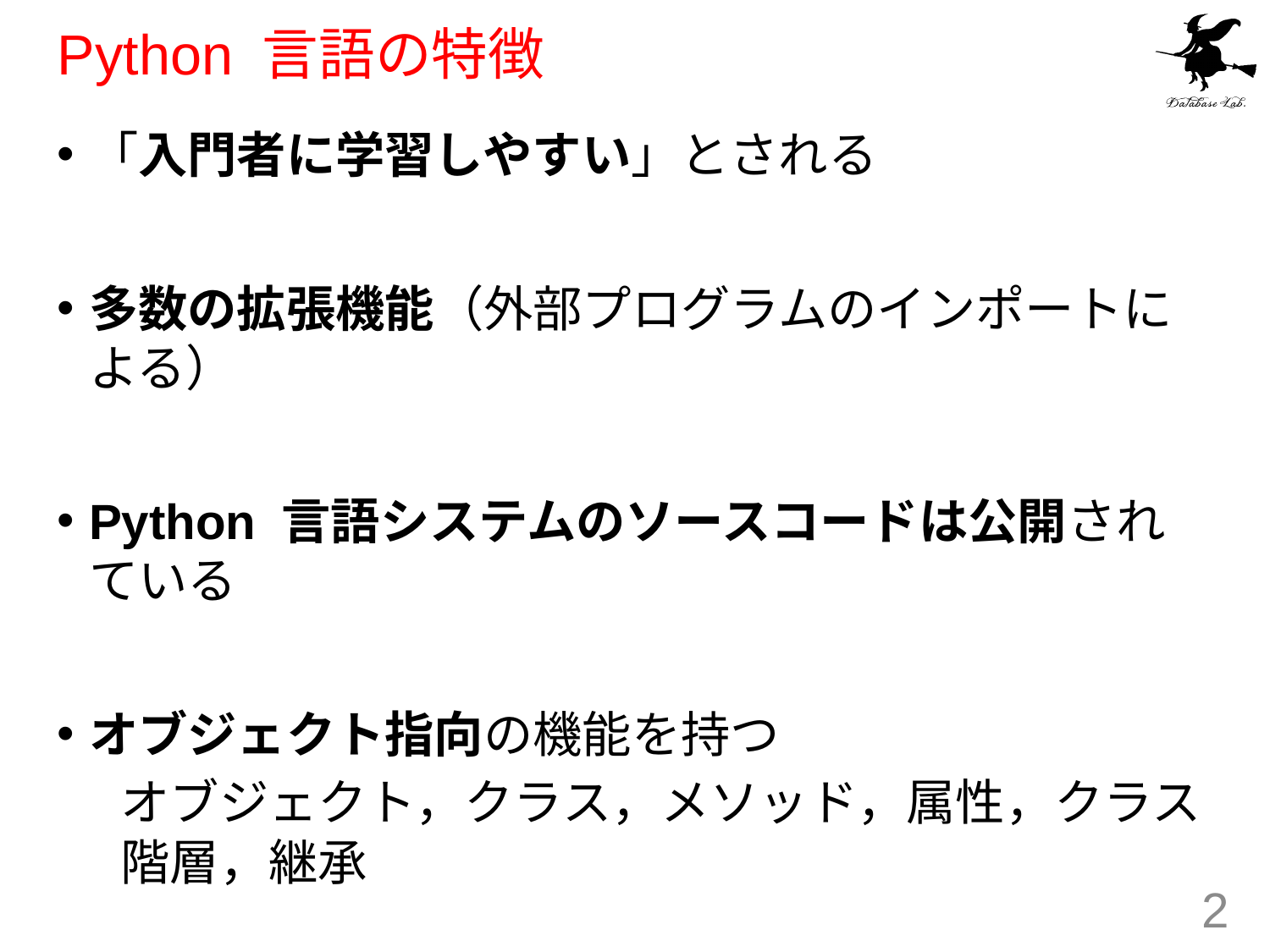

# Python 言語の特徴
「入門者に学習しやすい」とされる

多数の拡張機能（外部プログラムのインポートによる）

Python 言語システムのソースコードは公開されている

オブジェクト指向の機能を持つ
オブジェクト，クラス，メソッド，属性，クラス階層，継承

2